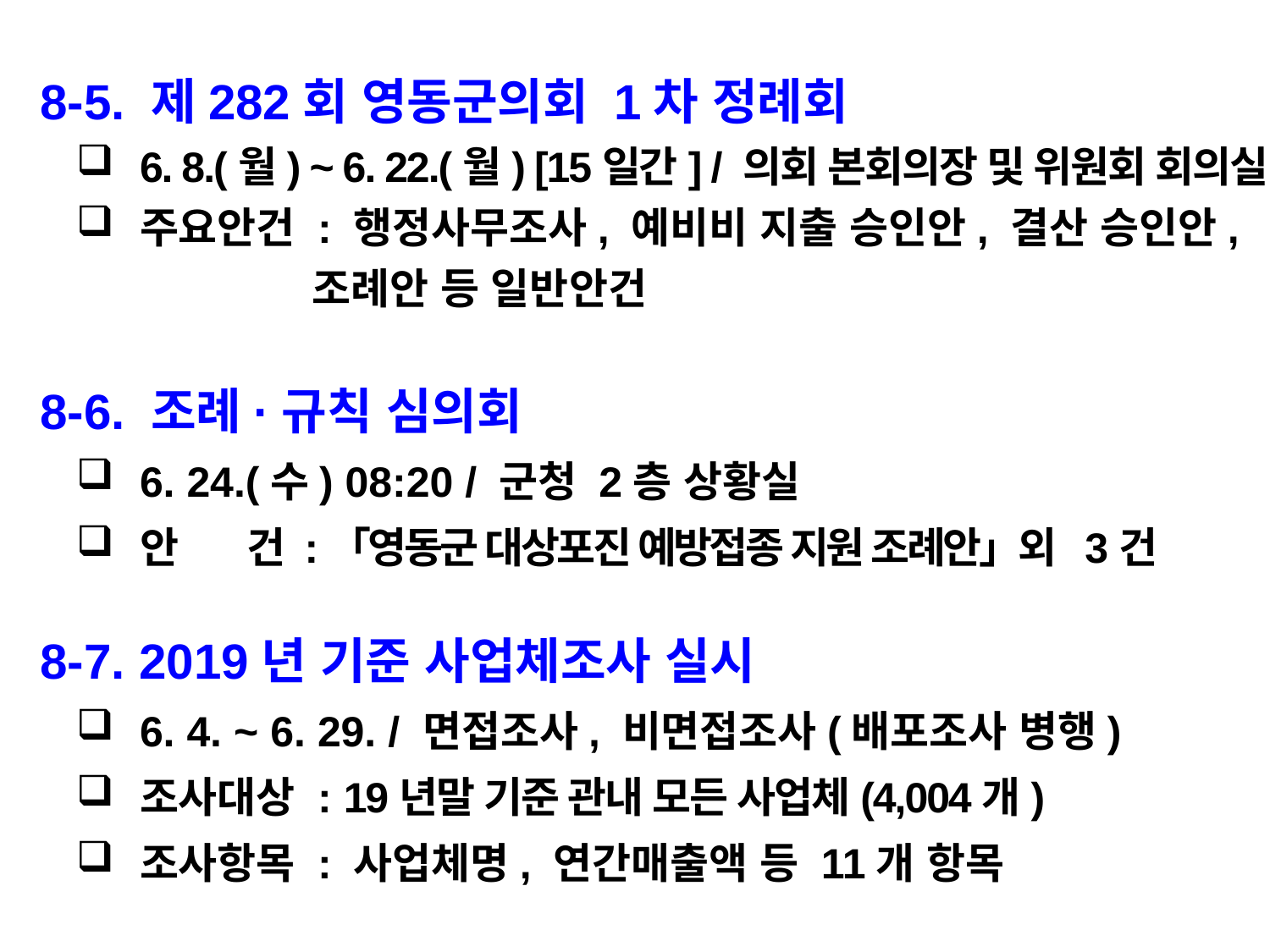

8-5. 제282회 영동군의회 1차 정례회
6. 8.(월) ~ 6. 22.(월) [15일간] / 의회 본회의장 및 위원회 회의실
주요안건 : 행정사무조사, 예비비 지출 승인안, 결산 승인안,
                   조례안 등 일반안건
  8-6. 조례·규칙 심의회
6. 24.(수) 08:20 / 군청 2층 상황실
안        건 :「영동군 대상포진 예방접종 지원 조례안」외  3건

  8-7. 2019년 기준 사업체조사 실시
6. 4. ~ 6. 29. / 면접조사, 비면접조사(배포조사 병행)
조사대상 : 19년말 기준 관내 모든 사업체(4,004개)
조사항목 : 사업체명, 연간매출액 등 11개 항목